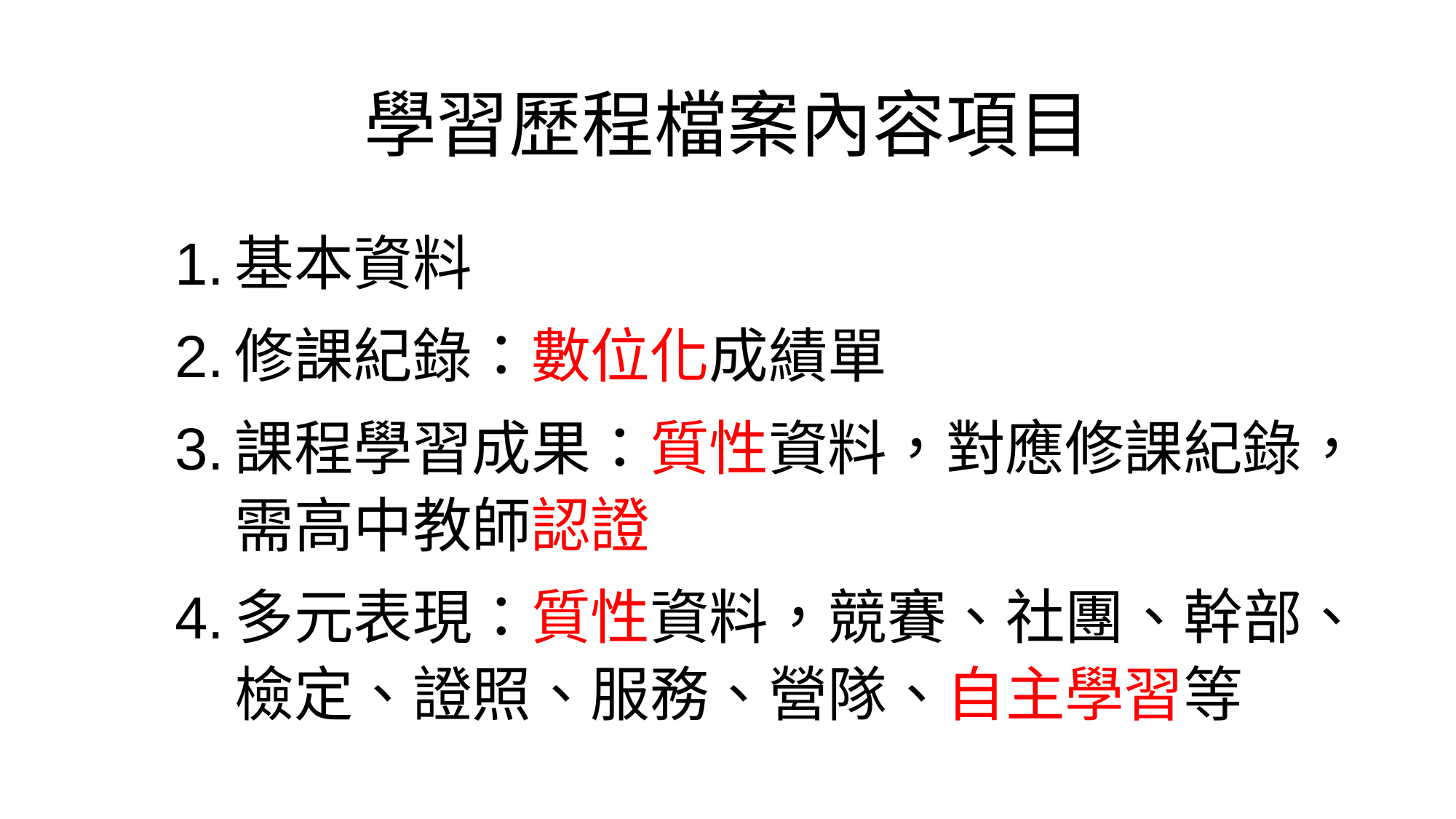

# 學習歷程檔案內容項目
基本資料
修課紀錄：數位化成績單
課程學習成果：質性資料，對應修課紀錄，需高中教師認證
多元表現：質性資料，競賽、社團、幹部、檢定、證照、服務、營隊、自主學習等